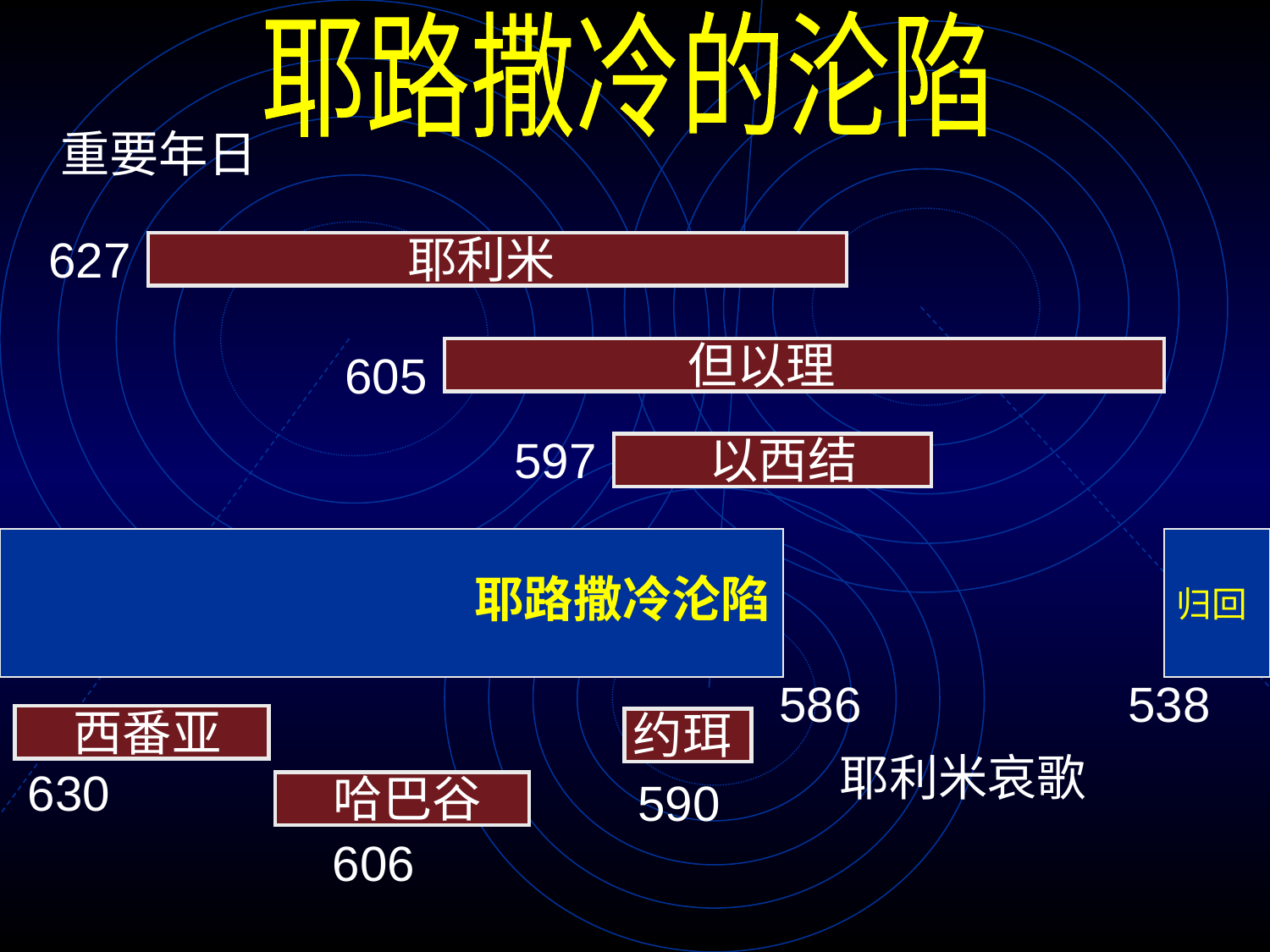

耶路撒冷的沦陷
重要年日
耶利米
627

但以理
605

597
以西结

# 耶路撒冷沦陷
归回
586
538
西番亚
约珥

耶利米哀歌
630
哈巴谷
590

606